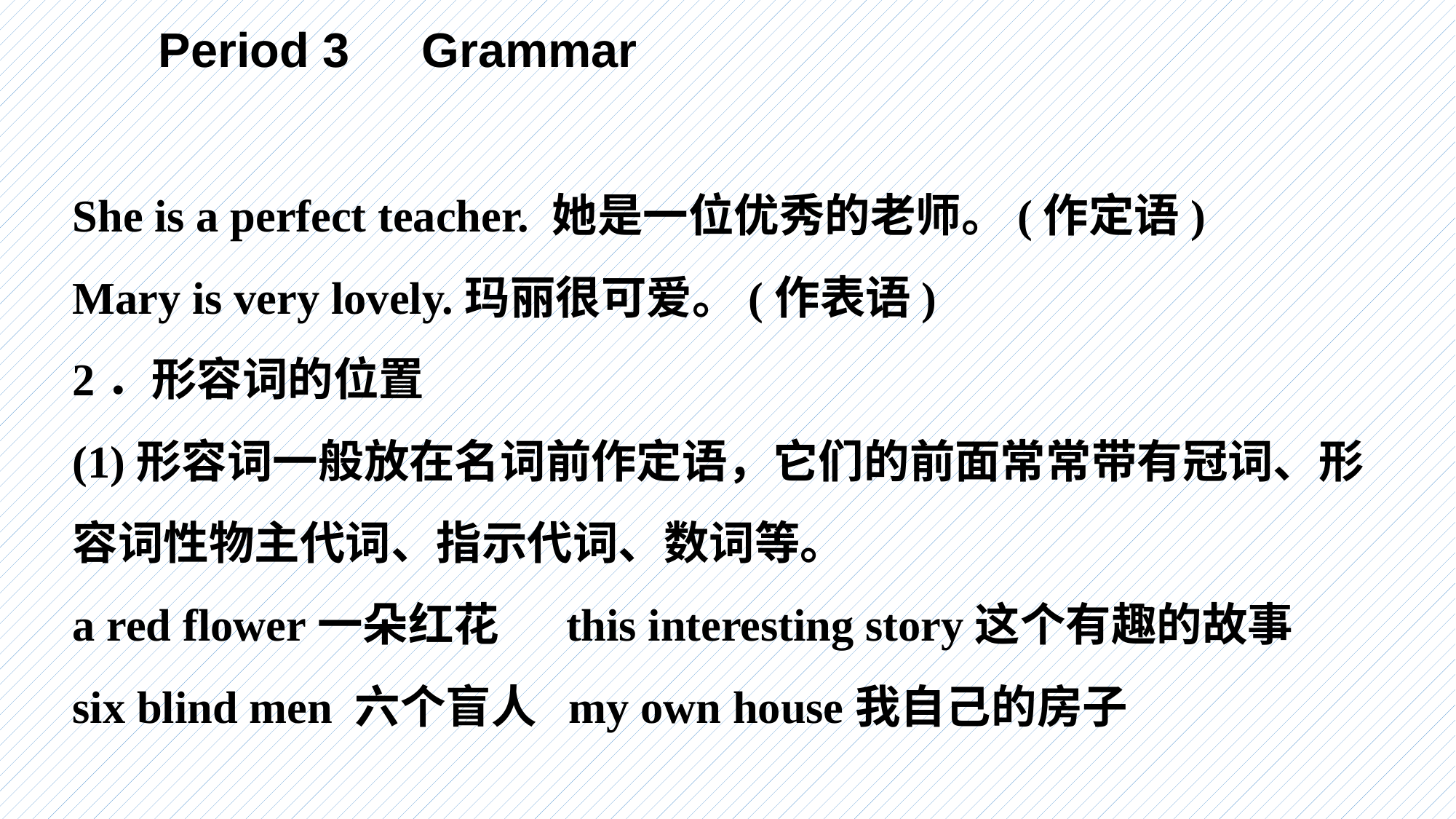

Period 3　Grammar
She is a perfect teacher. 她是一位优秀的老师。(作定语)
Mary is very lovely.玛丽很可爱。(作表语)
2．形容词的位置
(1)形容词一般放在名词前作定语，它们的前面常常带有冠词、形容词性物主代词、指示代词、数词等。
a red flower一朵红花　 this interesting story这个有趣的故事
six blind men 六个盲人  my own house我自己的房子